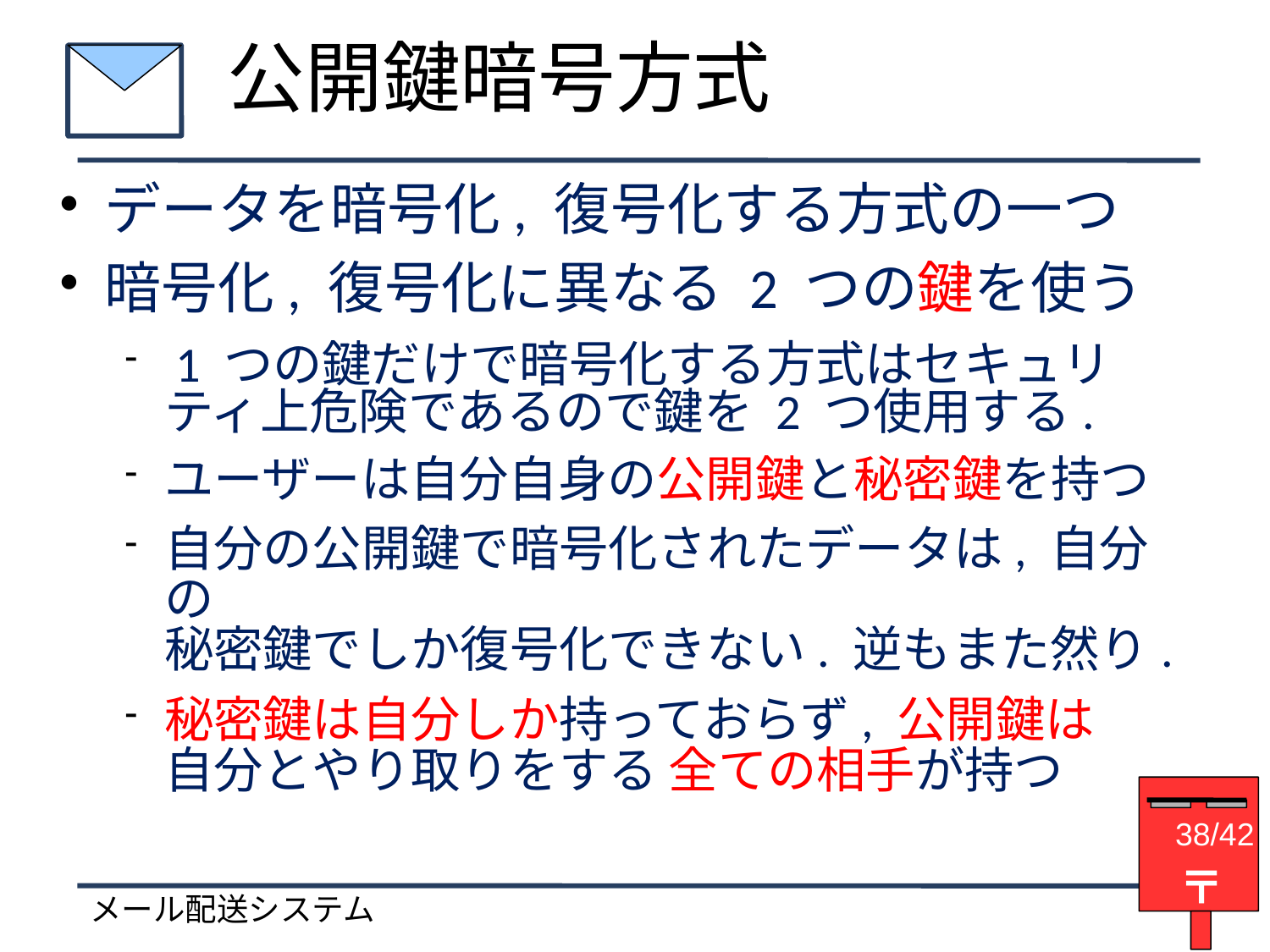

# 公開鍵暗号方式
データを暗号化, 復号化する方式の一つ
暗号化, 復号化に異なる 2 つの鍵を使う
 1 つの鍵だけで暗号化する方式はセキュリティ上危険であるので鍵を 2 つ使用する.
ユーザーは自分自身の公開鍵と秘密鍵を持つ
自分の公開鍵で暗号化されたデータは, 自分の
秘密鍵でしか復号化できない. 逆もまた然り.
秘密鍵は自分しか持っておらず, 公開鍵は
自分とやり取りをする 全ての相手が持つ